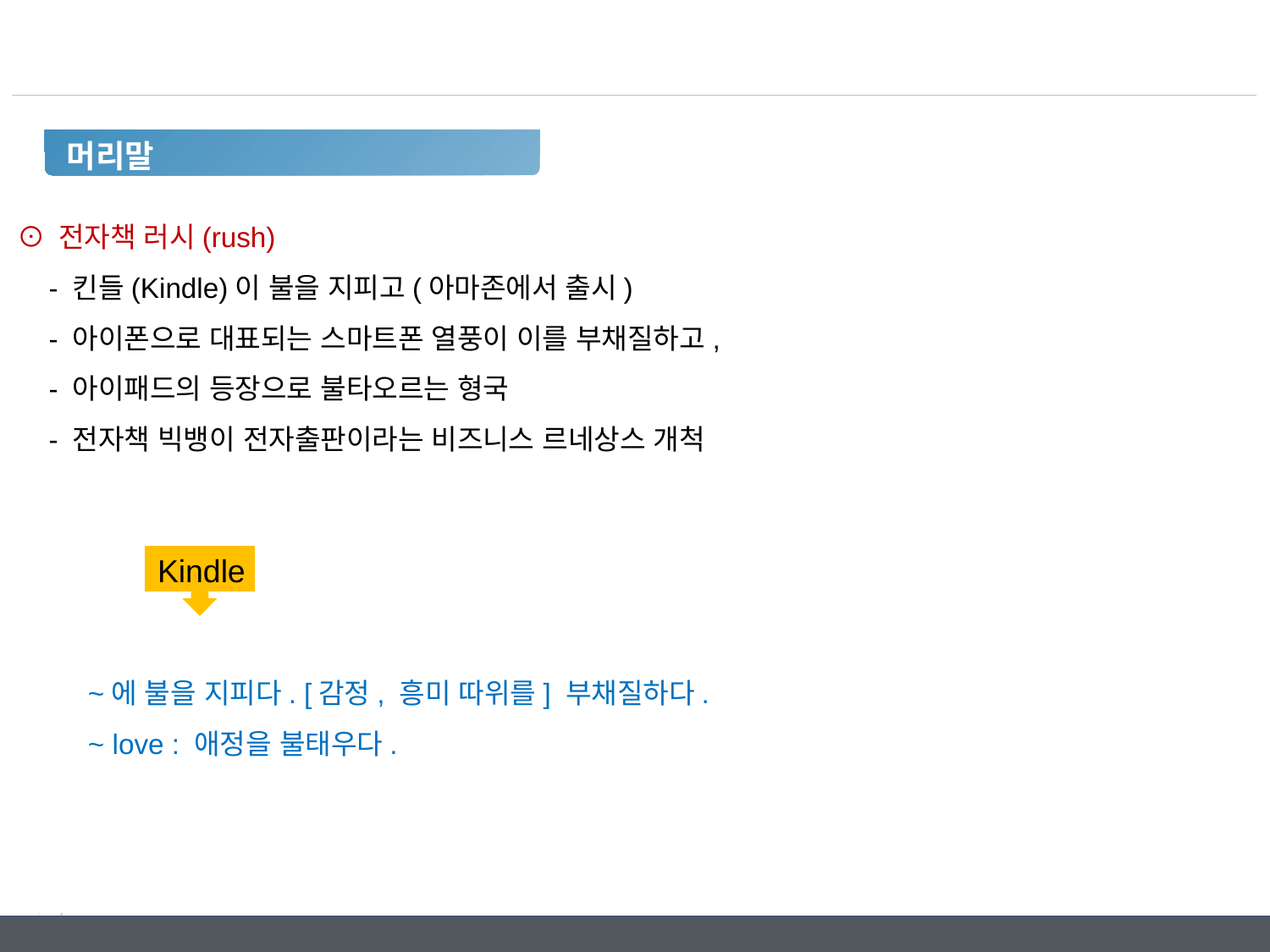

머리말
⊙ 전자책 러시(rush)
    - 킨들(Kindle)이 불을 지피고(아마존에서 출시)
    - 아이폰으로 대표되는 스마트폰 열풍이 이를 부채질하고,
    - 아이패드의 등장으로 불타오르는 형국
    - 전자책 빅뱅이 전자출판이라는 비즈니스 르네상스 개척

         ~에 불을 지피다. [감정, 흥미 따위를] 부채질하다.
         ~ love : 애정을 불태우다.

Kindle